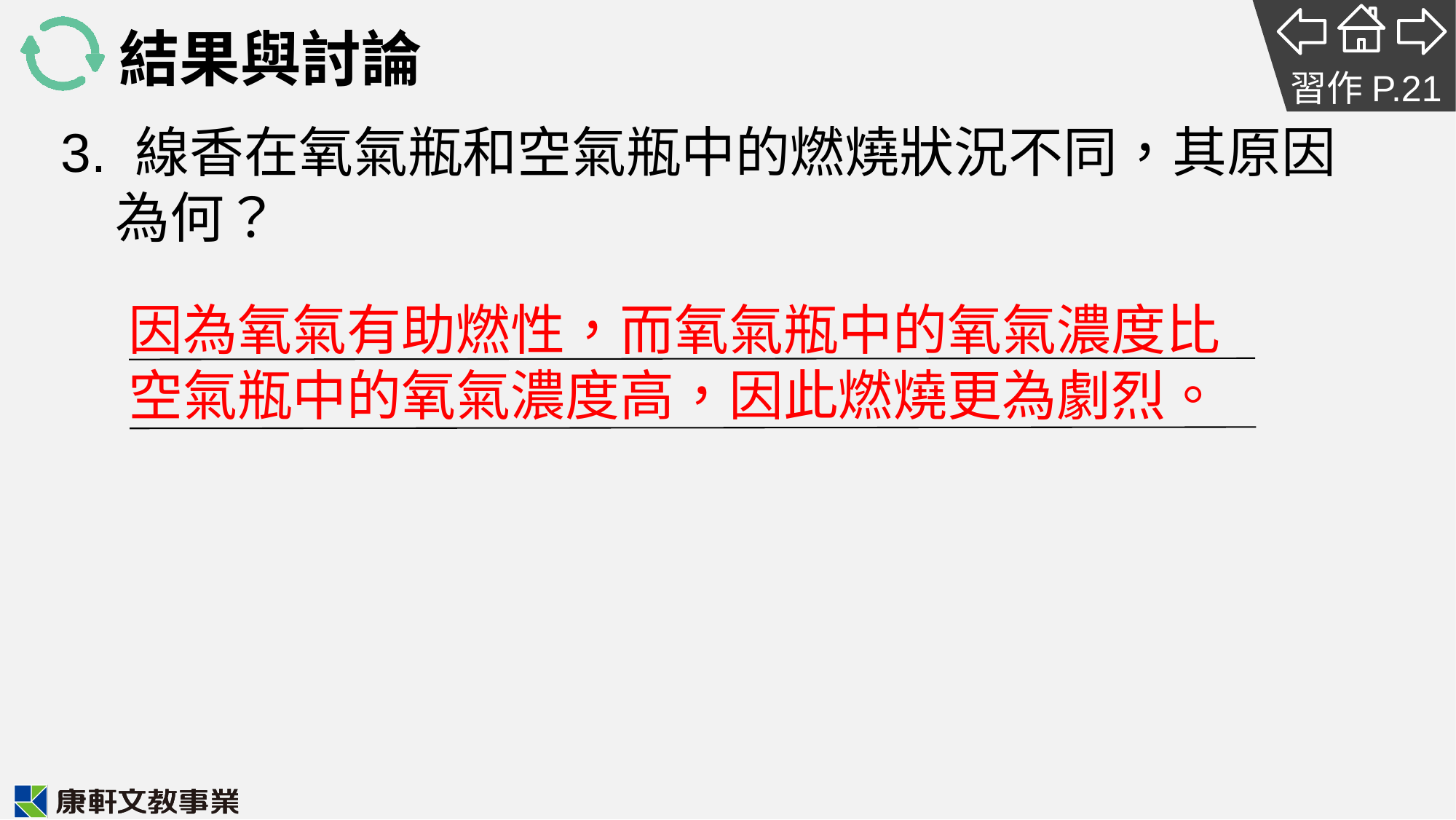

習作P.21
3. 線香在氧氣瓶和空氣瓶中的燃燒狀況不同，其原因
　為何？
因為氧氣有助燃性，而氧氣瓶中的氧氣濃度比空氣瓶中的氧氣濃度高，因此燃燒更為劇烈。